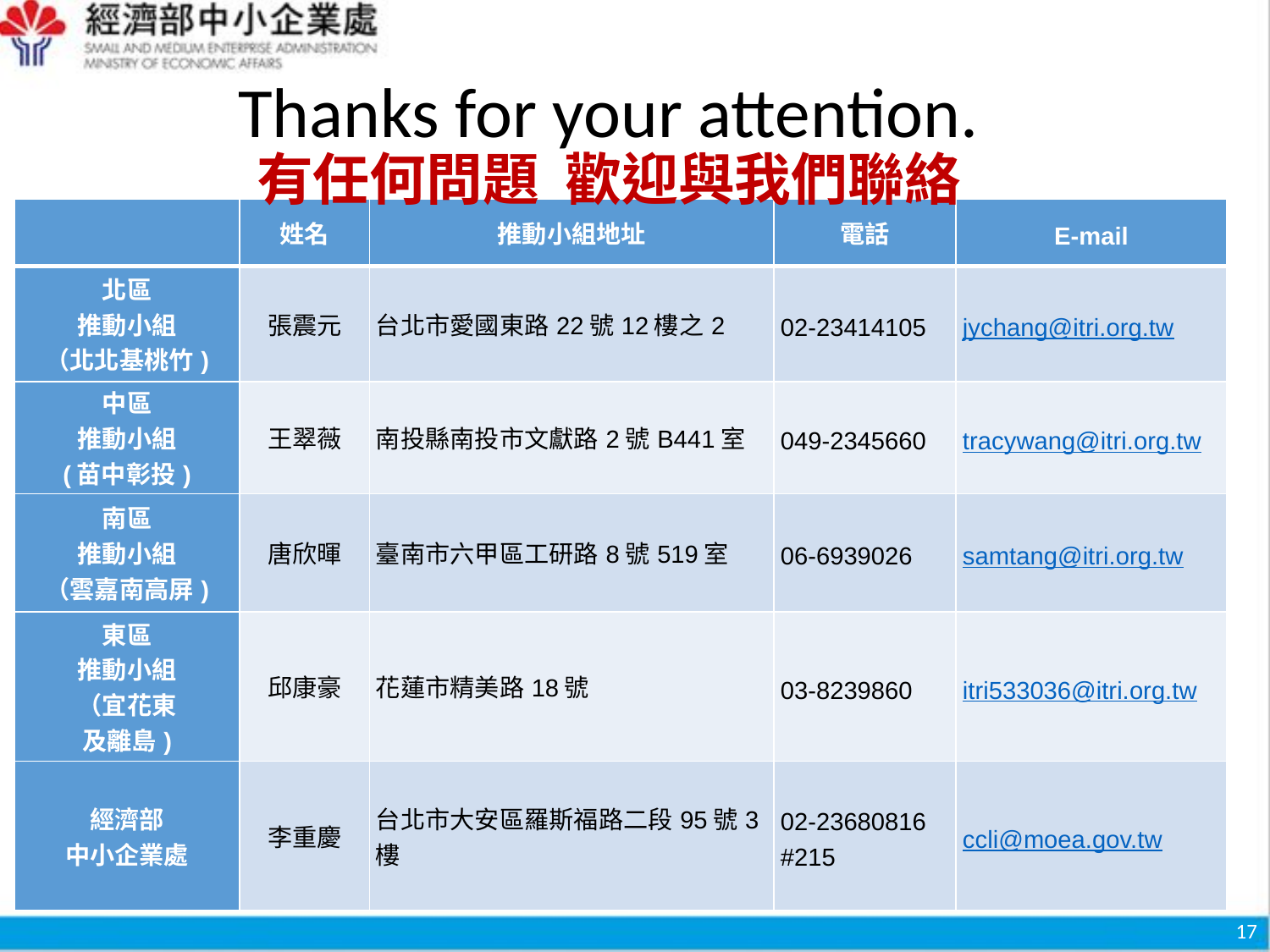

Thanks for your attention.
有任何問題  歡迎與我們聯絡
|  | 姓名 | 推動小組地址 | 電話 | E-mail |
| --- | --- | --- | --- | --- |
| 北區 推動小組 （北北基桃竹) | 張震元 | 台北市愛國東路22號12樓之2 | 02-23414105 | jychang@itri.org.tw |
| 中區 推動小組 (苗中彰投) | 王翠薇 | 南投縣南投市文獻路2號B441室 | 049-2345660 | tracywang@itri.org.tw |
| 南區 推動小組 （雲嘉南高屏) | 唐欣暉 | 臺南市六甲區工研路8號519室 | 06-6939026 | samtang@itri.org.tw |
| 東區 推動小組 （宜花東 及離島) | 邱康豪 | 花蓮市精美路18號 | 03-8239860 | itri533036@itri.org.tw |
| 經濟部 中小企業處 | 李重慶 | 台北市大安區羅斯福路二段95號3樓 | 02-23680816 #215 | ccli@moea.gov.tw |
17